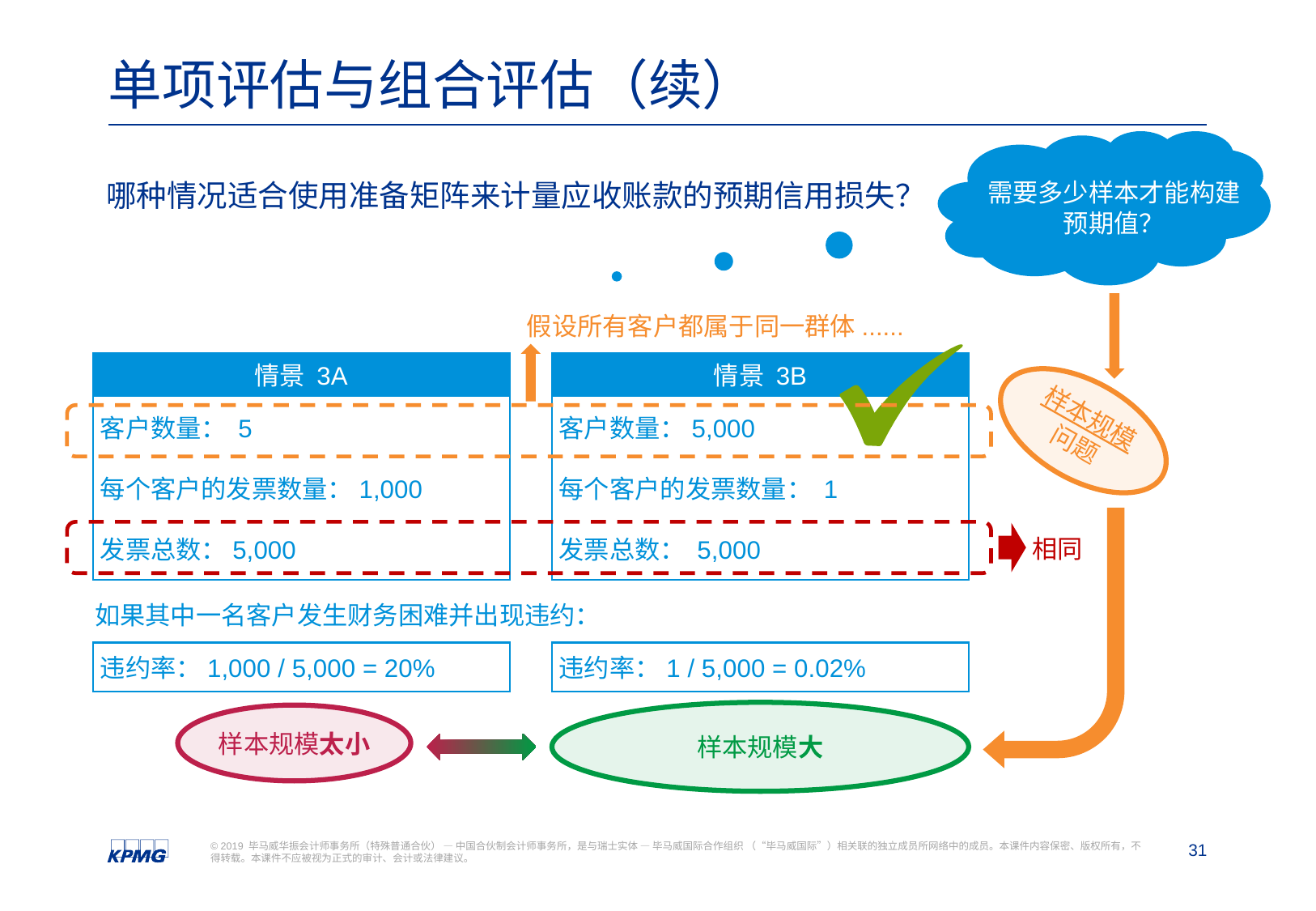

# 单项评估与组合评估（续）

需要多少样本才能构建预期值？
哪种情况适合使用准备矩阵来计量应收账款的预期信用损失？

假设所有客户都属于同一群体......

情景 3A
客户数量： 5

每个客户的发票数量：1,000

发票总数：5,000
情景 3B
客户数量：5,000

每个客户的发票数量： 1

发票总数： 5,000
样本规模问题

相同

如果其中一名客户发生财务困难并出现违约：
违约率：1,000 / 5,000 = 20%
违约率：1 / 5,000 = 0.02%
样本规模大
样本规模太小